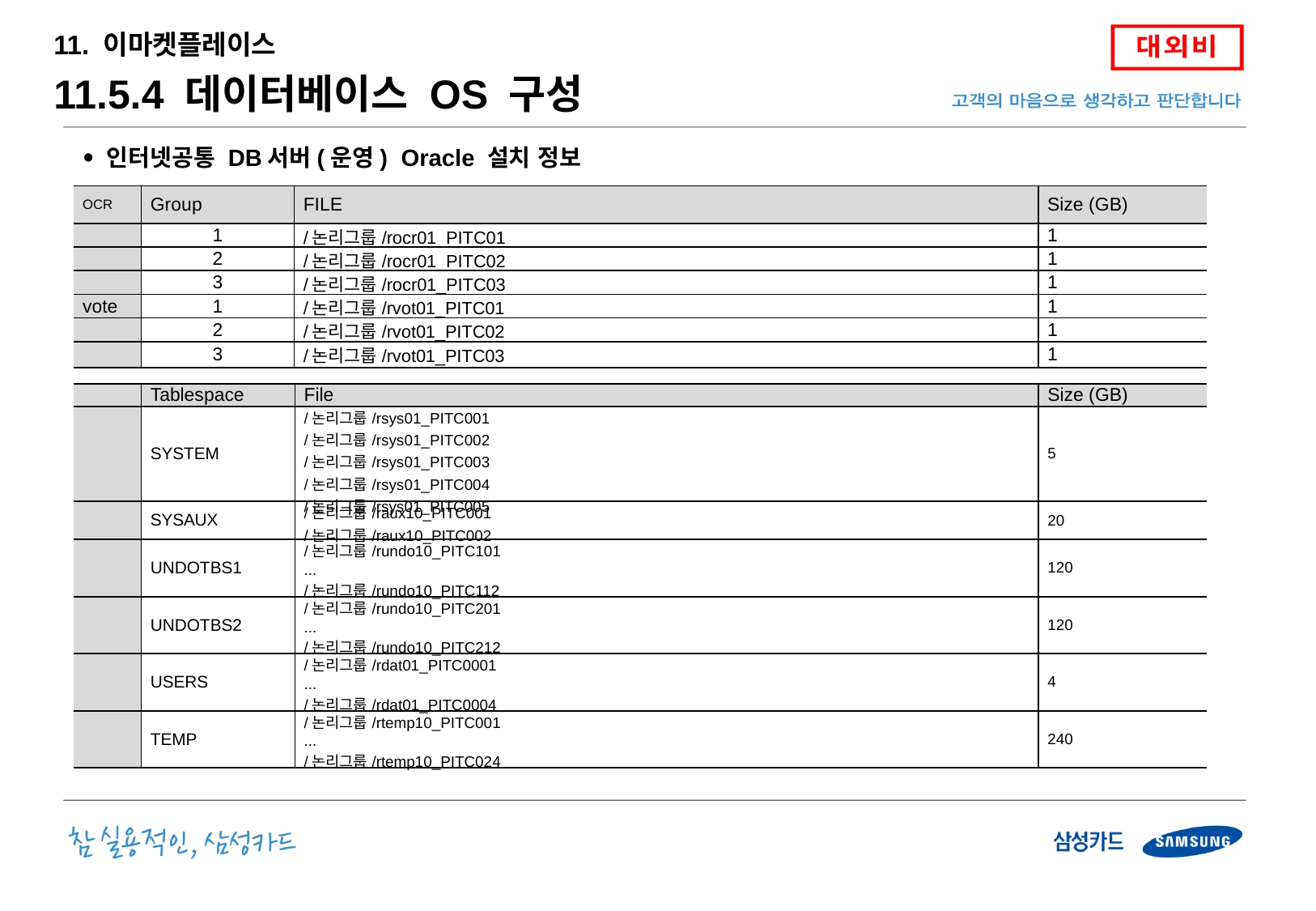

11. 이마켓플레이스
11.5.4 데이터베이스 OS 구성
인터넷공통 DB서버(운영)  Oracle 설치 정보
| OCR | Group | FILE | Size (GB) |
| --- | --- | --- | --- |
|  | 1 | /논리그룹/rocr01\_PITC01 | 1 |
|  | 2 | /논리그룹/rocr01\_PITC02 | 1 |
|  | 3 | /논리그룹/rocr01\_PITC03 | 1 |
| vote | 1 | /논리그룹/rvot01\_PITC01 | 1 |
|  | 2 | /논리그룹/rvot01\_PITC02 | 1 |
|  | 3 | /논리그룹/rvot01\_PITC03 | 1 |
|  | Tablespace | File | Size (GB) |
| --- | --- | --- | --- |
|  | SYSTEM | /논리그룹/rsys01\_PITC001 /논리그룹/rsys01\_PITC002 /논리그룹/rsys01\_PITC003 /논리그룹/rsys01\_PITC004 /논리그룹/rsys01\_PITC005 | 5 |
|  | SYSAUX | /논리그룹/raux10\_PITC001 /논리그룹/raux10\_PITC002 | 20 |
|  | UNDOTBS1 | /논리그룹/rundo10\_PITC101 ... /논리그룹/rundo10\_PITC112 | 120 |
|  | UNDOTBS2 | /논리그룹/rundo10\_PITC201 ... /논리그룹/rundo10\_PITC212 | 120 |
|  | USERS | /논리그룹/rdat01\_PITC0001 ... /논리그룹/rdat01\_PITC0004 | 4 |
|  | TEMP | /논리그룹/rtemp10\_PITC001 ... /논리그룹/rtemp10\_PITC024 | 240 |